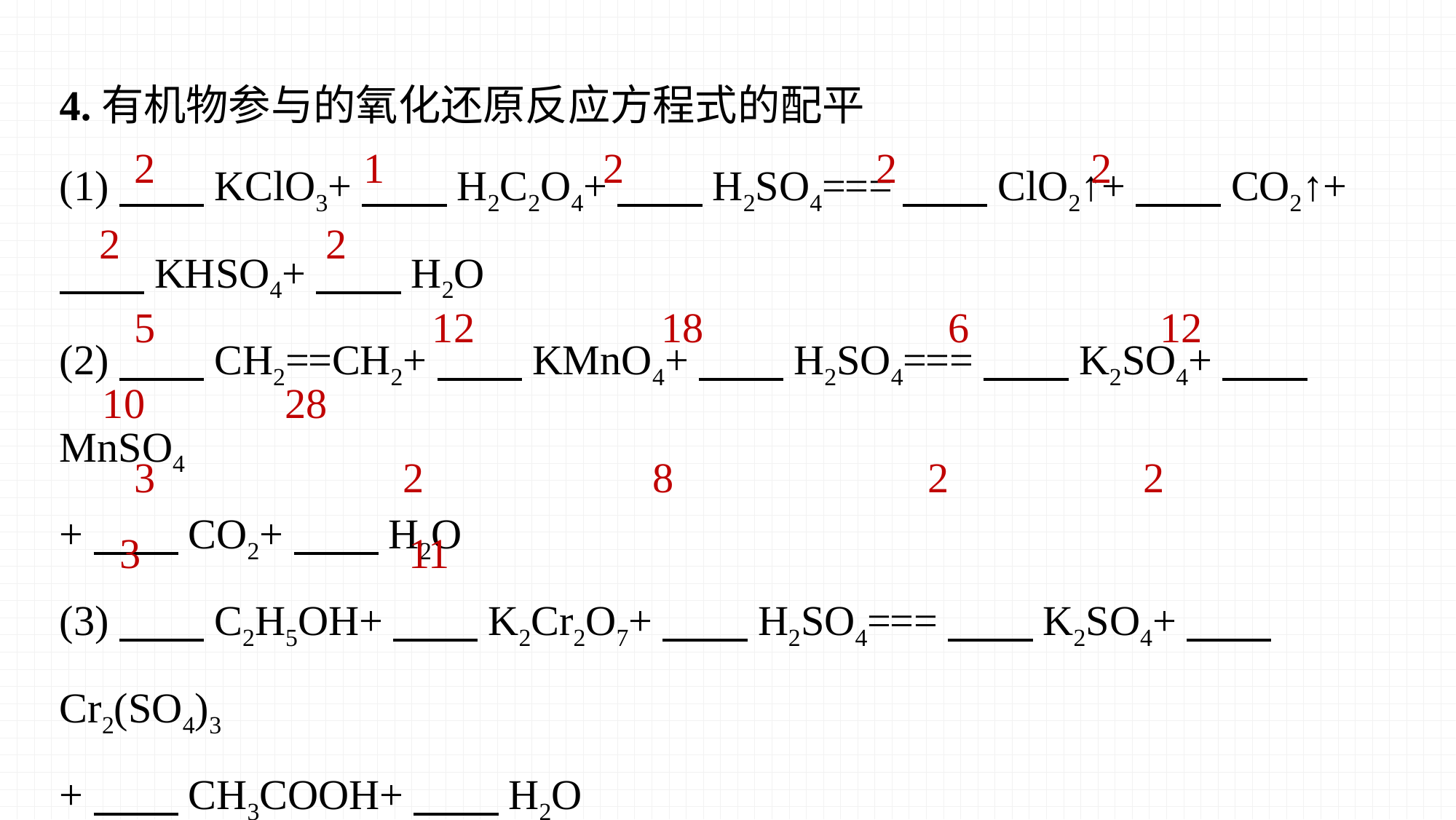

4.有机物参与的氧化还原反应方程式的配平
(1)　　KClO3+　　H2C2O4+　　H2SO4===　　ClO2↑+　　CO2↑+
　　KHSO4+　　H2O
(2)　　CH2==CH2+　　KMnO4+　　H2SO4===　　K2SO4+　　MnSO4
+　　CO2+　　H2O
(3)　　C2H5OH+　　K2Cr2O7+　　H2SO4===　　K2SO4+　　Cr2(SO4)3
+　　CH3COOH+　　H2O
2
1
2
2
2
2
2
5
12
18
6
12
10
28
3
2
8
2
2
3
11